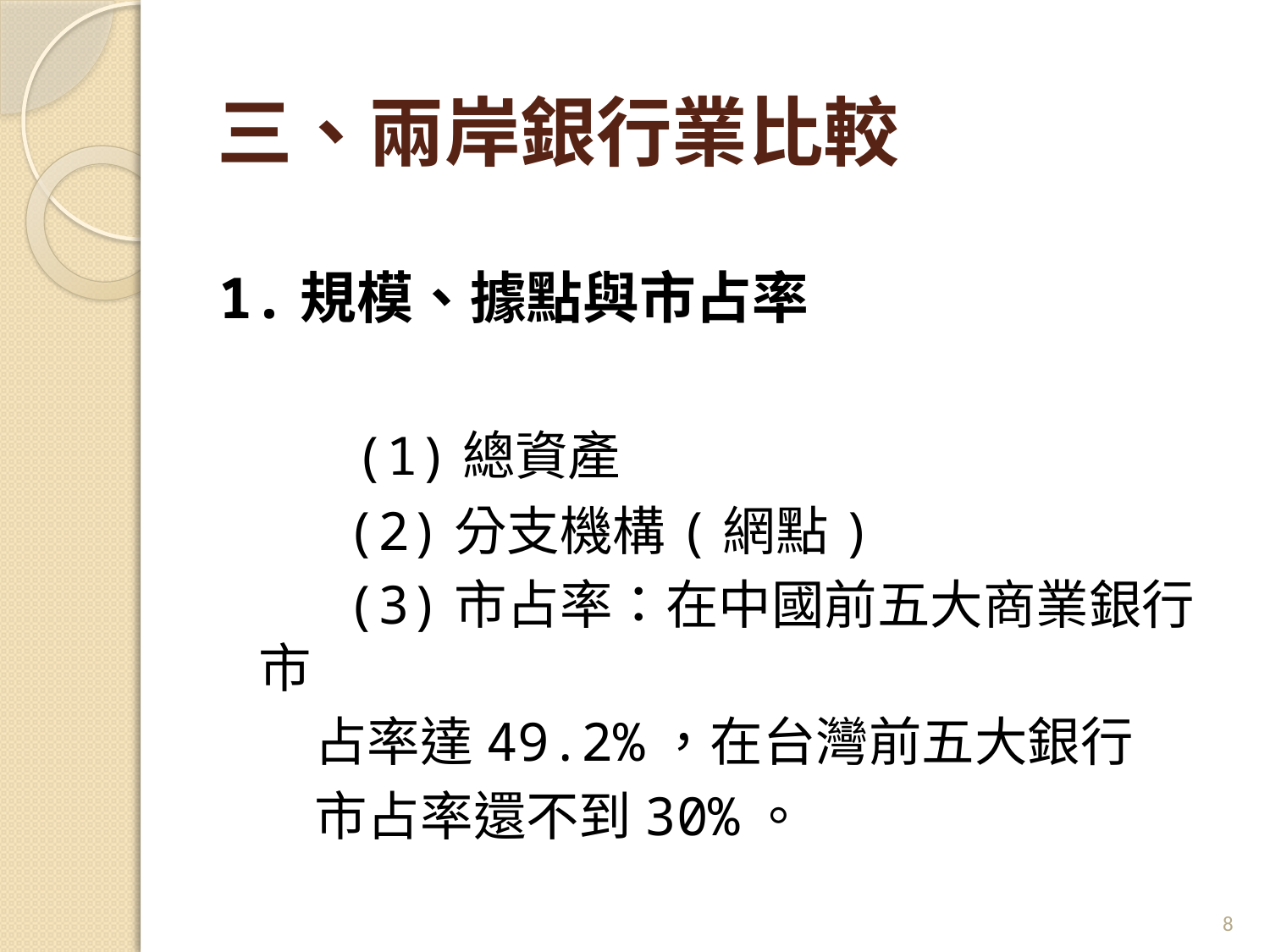

# 三、兩岸銀行業比較
1.規模、據點與市占率

    (1)總資產
    (2)分支機構(網點)
    (3)市占率：在中國前五大商業銀行市
       占率達49.2%，在台灣前五大銀行
       市占率還不到30%。

8